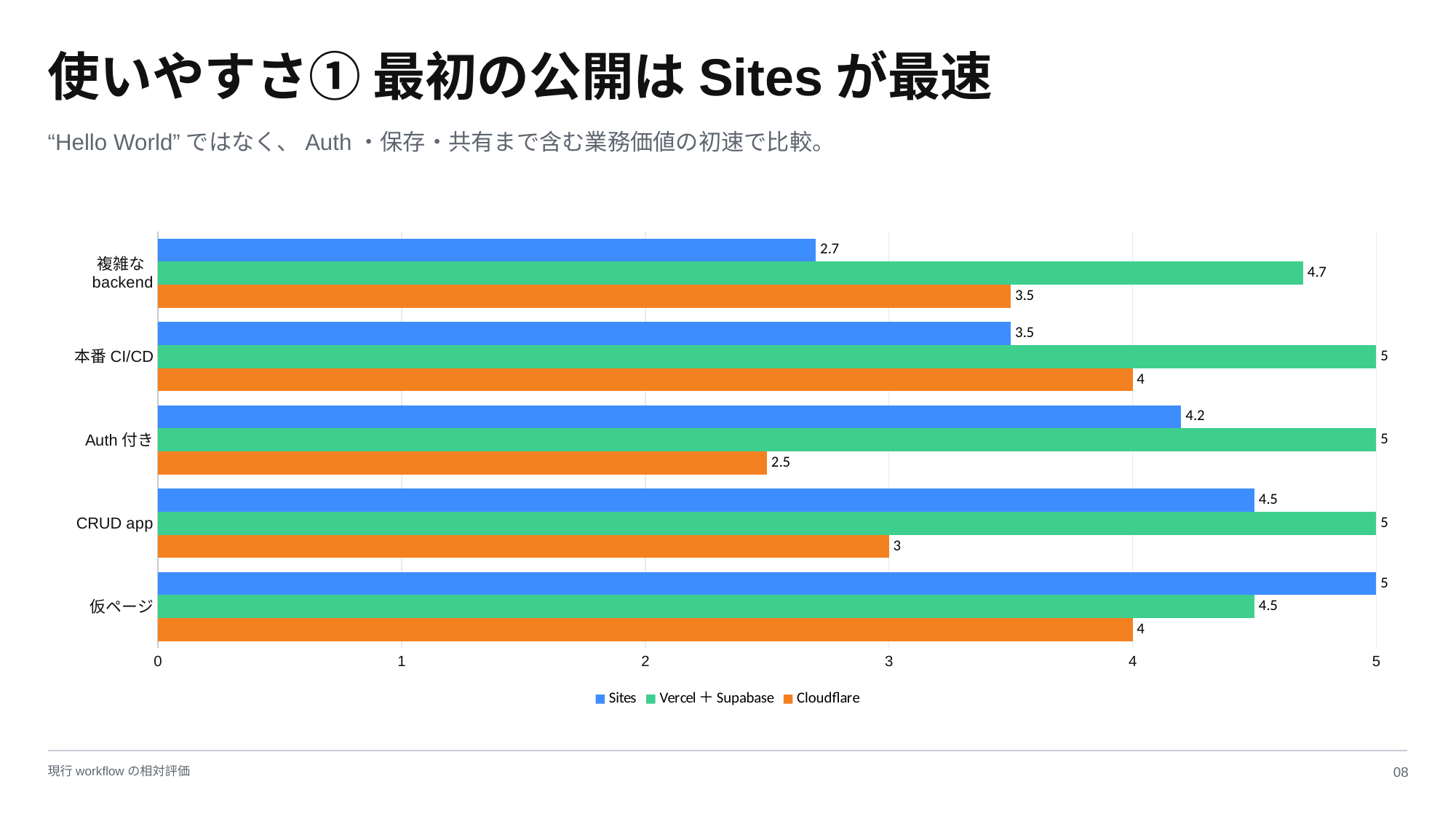

使いやすさ① 最初の公開はSitesが最速
“Hello World”ではなく、Auth・保存・共有まで含む業務価値の初速で比較。

### Chart

| Category |  |  |  |
|---|---|---|---|
| 仮ページ | 4.0 | 4.5 | 5.0 |
| CRUD app | 3.0 | 5.0 | 4.5 |
| Auth付き | 2.5 | 5.0 | 4.2 |
| 本番CI/CD | 4.0 | 5.0 | 3.5 |
| 複雑なbackend | 3.5 | 4.7 | 2.7 |
現行workflowの相対評価
08